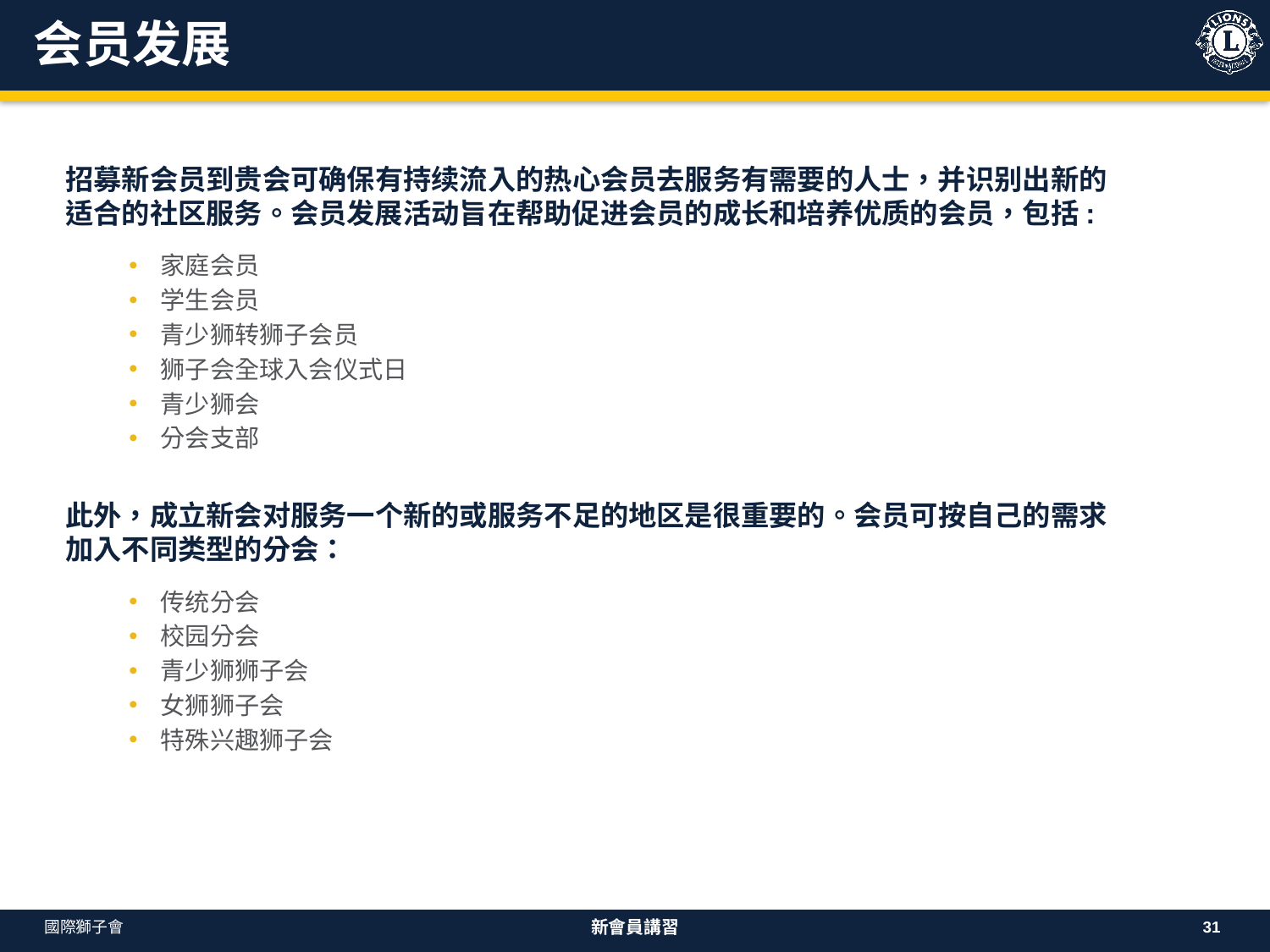

# 会员发展
招募新会员到贵会可确保有持续流入的热心会员去服务有需要的人士，并识别出新的适合的社区服务。会员发展活动旨在帮助促进会员的成长和培养优质的会员，包括:
家庭会员
学生会员
青少狮转狮子会员
狮子会全球入会仪式日
青少狮会
分会支部

此外，成立新会对服务一个新的或服务不足的地区是很重要的。会员可按自己的需求加入不同类型的分会：
传统分会
校园分会
青少狮狮子会
女狮狮子会
特殊兴趣狮子会